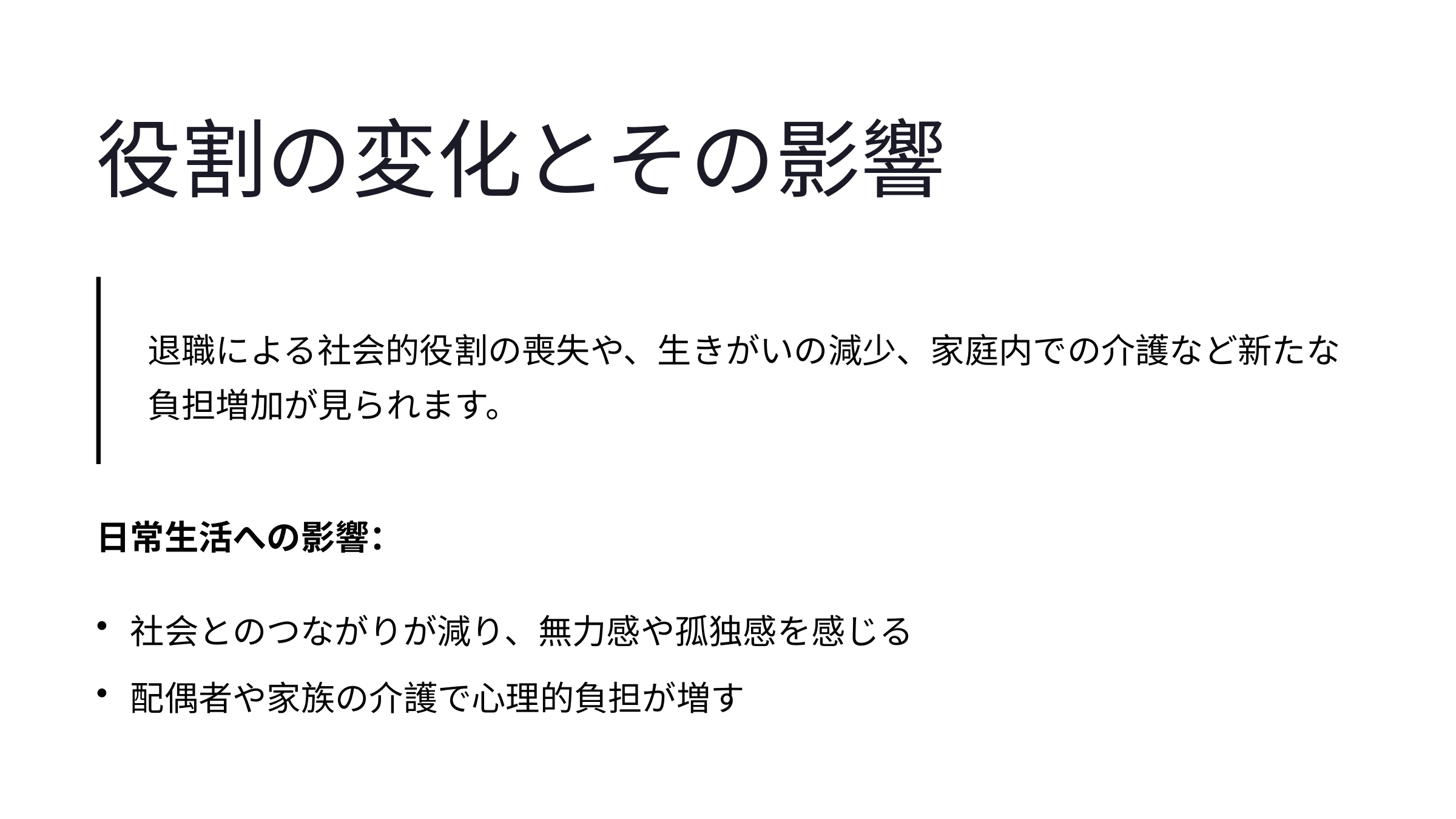

役割の変化とその影響

退職による社会的役割の喪失や、生きがいの減少、家庭内での介護など新たな負担増加が見られます。
日常生活への影響：
社会とのつながりが減り、無力感や孤独感を感じる
配偶者や家族の介護で心理的負担が増す